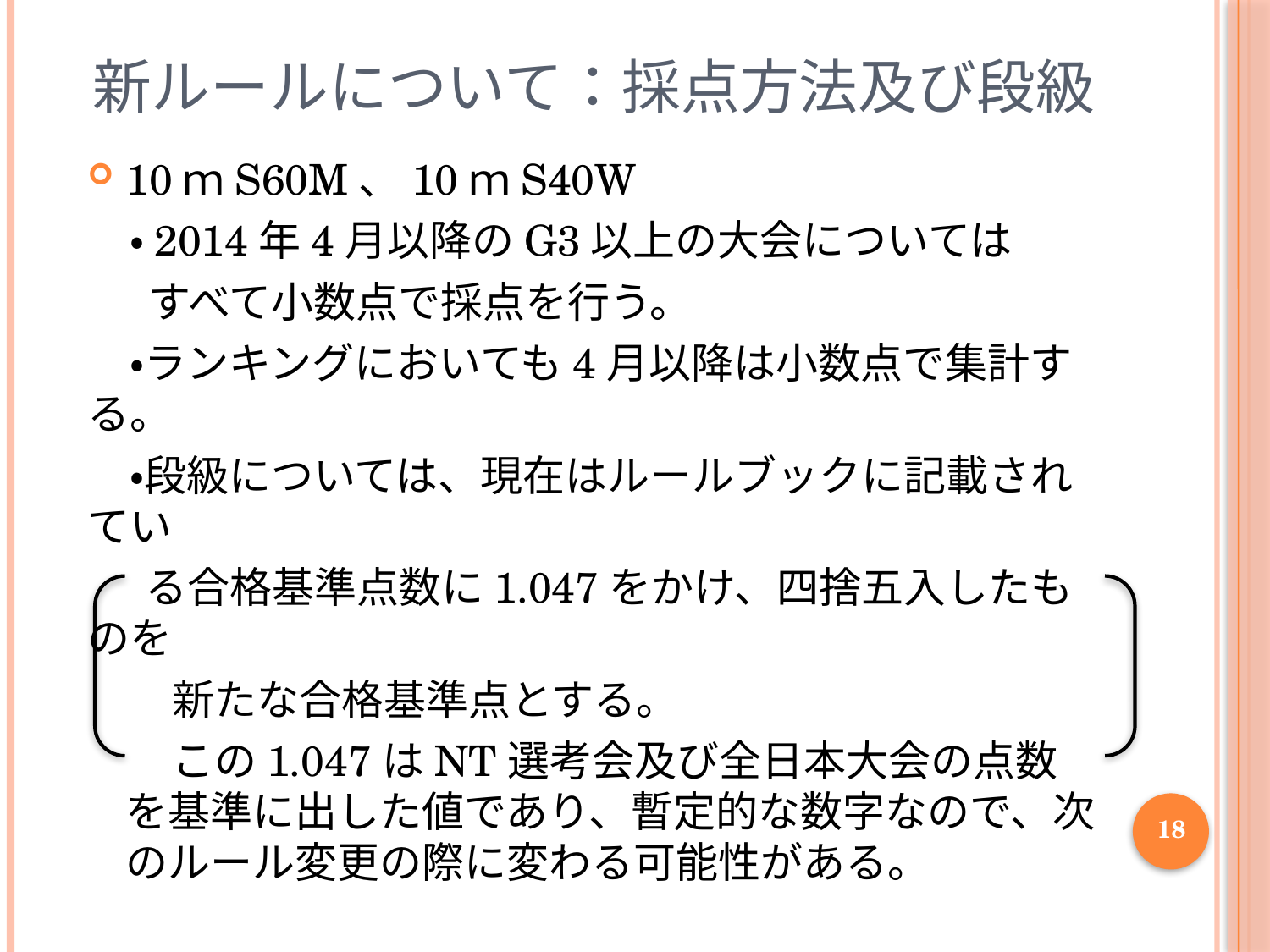

# 新ルールについて：採点方法及び段級
10ｍS60M、10ｍS40W
　・2014年4月以降のG3以上の大会については
　  すべて小数点で採点を行う。
　・ランキングにおいても4月以降は小数点で集計する。
　・段級については、現在はルールブックに記載されてい
     る合格基準点数に1.047をかけ、四捨五入したものを
　　新たな合格基準点とする。
　　この1.047はNT選考会及び全日本大会の点数を基準に出した値であり、暫定的な数字なので、次のルール変更の際に変わる可能性がある。

18